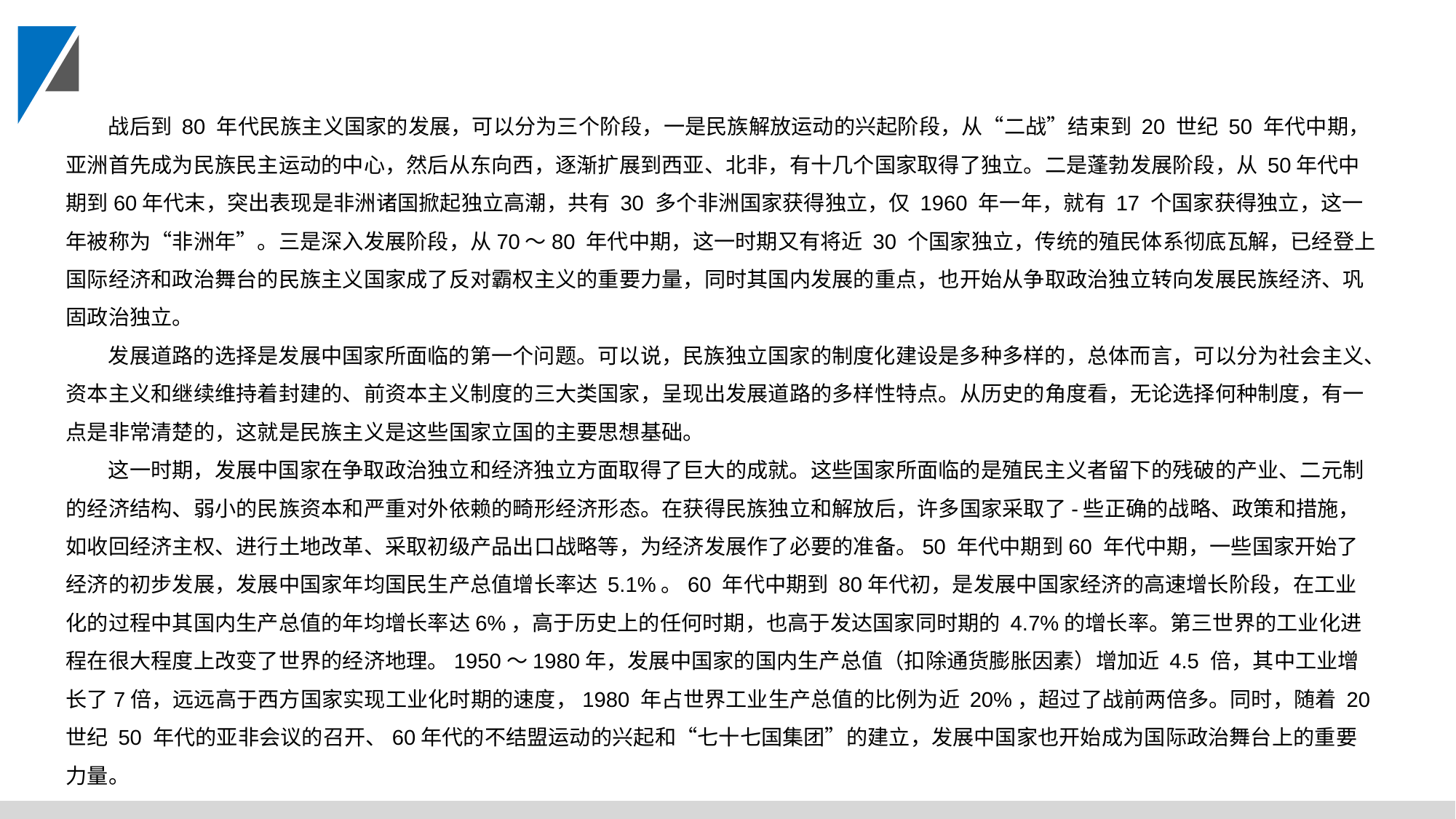

战后到 80 年代民族主义国家的发展，可以分为三个阶段，一是民族解放运动的兴起阶段，从“二战”结束到 20 世纪 50 年代中期，亚洲首先成为民族民主运动的中心，然后从东向西，逐渐扩展到西亚、北非，有十几个国家取得了独立。二是蓬勃发展阶段，从 50年代中期到60年代末，突出表现是非洲诸国掀起独立高潮，共有 30 多个非洲国家获得独立，仅 1960 年一年，就有 17 个国家获得独立，这一年被称为“非洲年”。三是深入发展阶段，从70～80 年代中期，这一时期又有将近 30 个国家独立，传统的殖民体系彻底瓦解，已经登上国际经济和政治舞台的民族主义国家成了反对霸权主义的重要力量，同时其国内发展的重点，也开始从争取政治独立转向发展民族经济、巩固政治独立。
发展道路的选择是发展中国家所面临的第一个问题。可以说，民族独立国家的制度化建设是多种多样的，总体而言，可以分为社会主义、资本主义和继续维持着封建的、前资本主义制度的三大类国家，呈现出发展道路的多样性特点。从历史的角度看，无论选择何种制度，有一点是非常清楚的，这就是民族主义是这些国家立国的主要思想基础。
这一时期，发展中国家在争取政治独立和经济独立方面取得了巨大的成就。这些国家所面临的是殖民主义者留下的残破的产业、二元制的经济结构、弱小的民族资本和严重对外依赖的畸形经济形态。在获得民族独立和解放后，许多国家采取了-些正确的战略、政策和措施，如收回经济主权、进行土地改革、采取初级产品出口战略等，为经济发展作了必要的准备。50 年代中期到60 年代中期，一些国家开始了经济的初步发展，发展中国家年均国民生产总值增长率达 5.1%。60 年代中期到 80年代初，是发展中国家经济的高速增长阶段，在工业化的过程中其国内生产总值的年均增长率达6%，高于历史上的任何时期，也高于发达国家同时期的 4.7%的增长率。第三世界的工业化进程在很大程度上改变了世界的经济地理。1950～1980年，发展中国家的国内生产总值（扣除通货膨胀因素）增加近 4.5 倍，其中工业增长了7倍，远远高于西方国家实现工业化时期的速度，1980 年占世界工业生产总值的比例为近 20%，超过了战前两倍多。同时，随着 20世纪 50 年代的亚非会议的召开、60年代的不结盟运动的兴起和“七十七国集团”的建立，发展中国家也开始成为国际政治舞台上的重要力量。